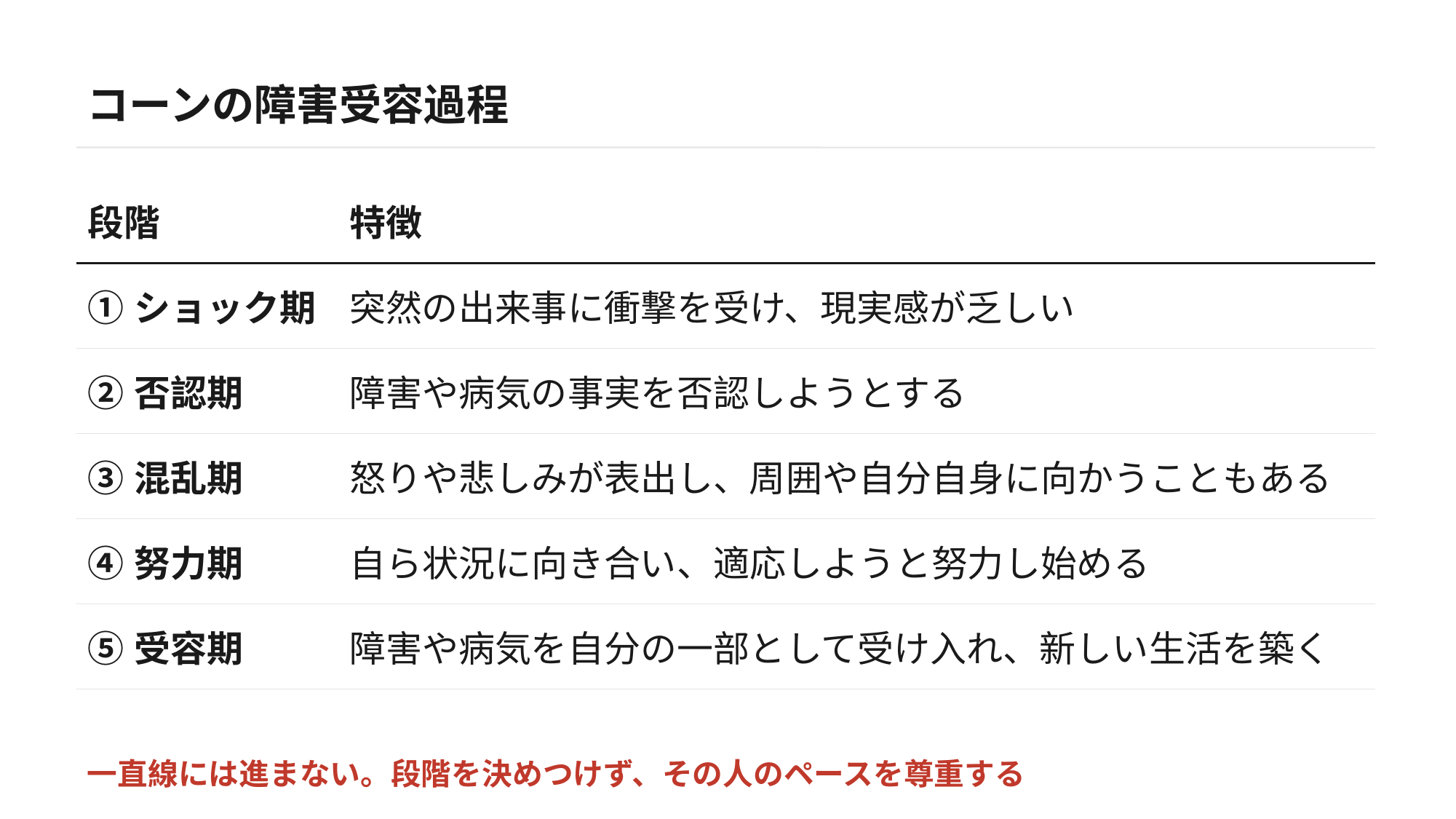

コーンの障害受容過程

| 段階 | 特徴 |
| --- | --- |
| ①ショック期 | 突然の出来事に衝撃を受け、現実感が乏しい |
| ②否認期 | 障害や病気の事実を否認しようとする |
| ③混乱期 | 怒りや悲しみが表出し、周囲や自分自身に向かうこともある |
| ④努力期 | 自ら状況に向き合い、適応しようと努力し始める |
| ⑤受容期 | 障害や病気を自分の一部として受け入れ、新しい生活を築く |
一直線には進まない。段階を決めつけず、その人のペースを尊重する